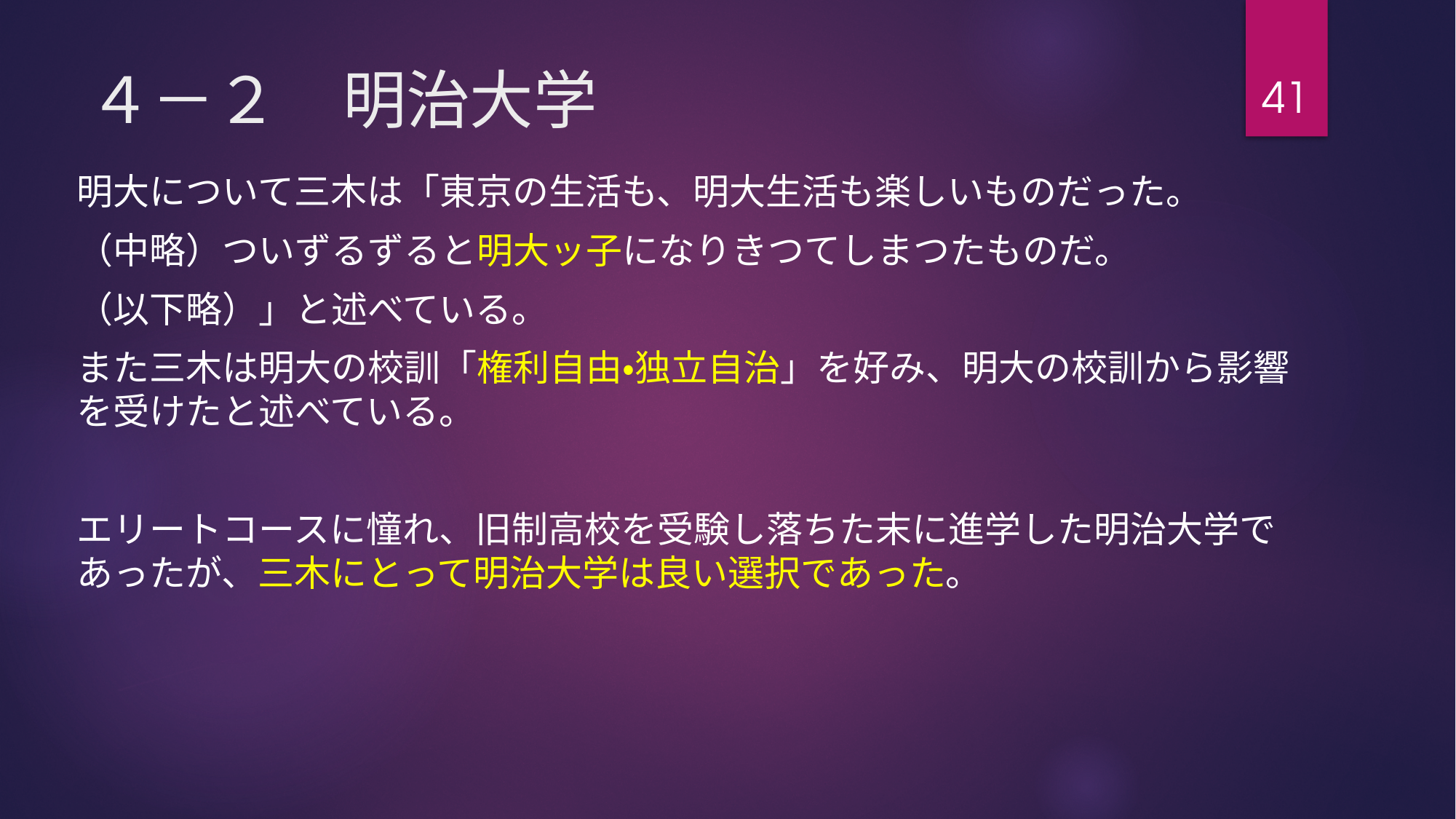

41
# ４－２　明治大学
明大について三木は「東京の生活も、明大生活も楽しいものだった。
（中略）ついずるずると明大ッ子になりきつてしまつたものだ。
（以下略）」と述べている。
また三木は明大の校訓「権利自由・独立自治」を好み、明大の校訓から影響を受けたと述べている。

エリートコースに憧れ、旧制高校を受験し落ちた末に進学した明治大学であったが、三木にとって明治大学は良い選択であった。